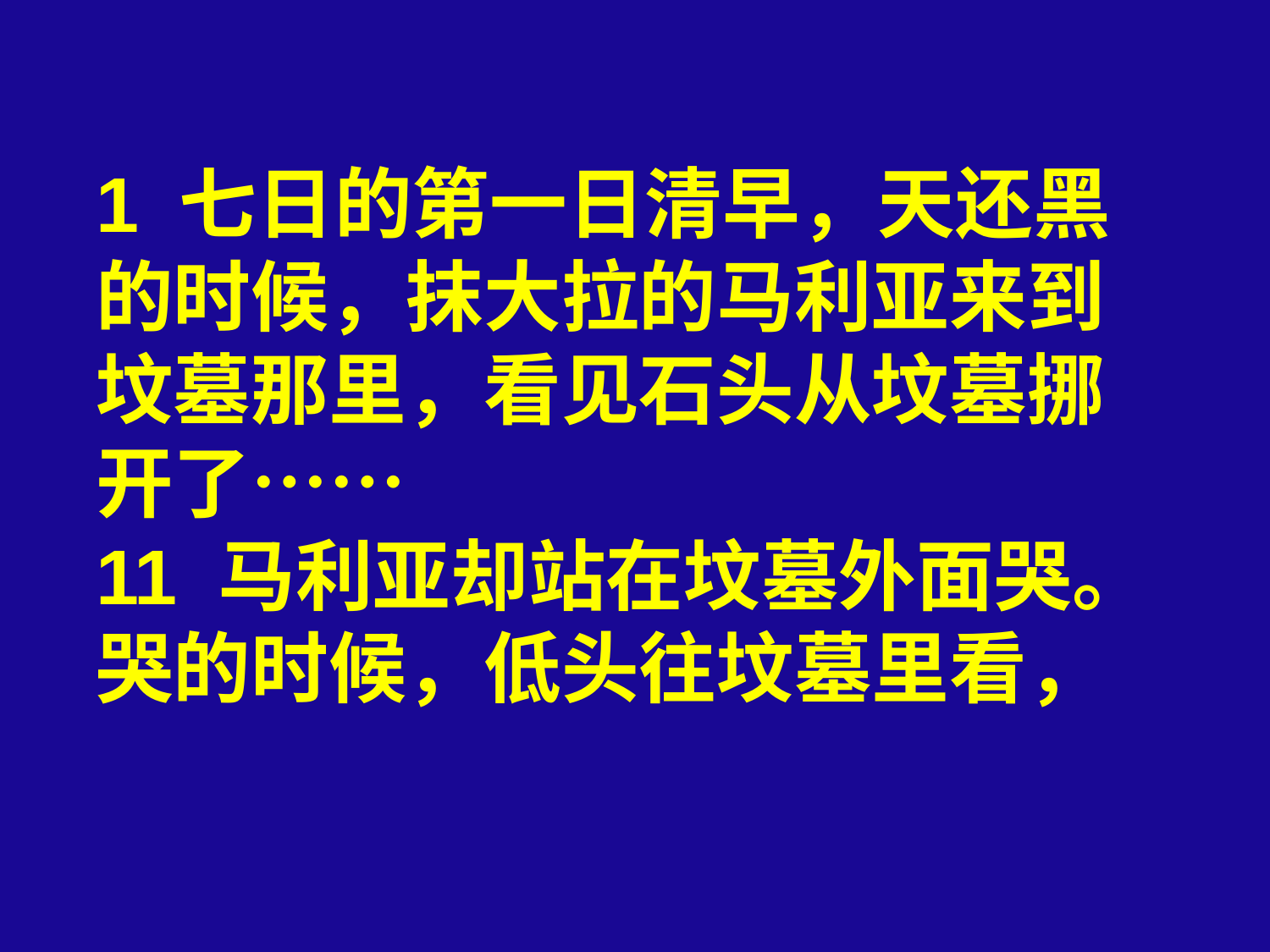

# 1 七日的第一日清早，天还黑的时候，抹大拉的马利亚来到坟墓那里，看见石头从坟墓挪开了…… 11 马利亚却站在坟墓外面哭。哭的时候，低头往坟墓里看，